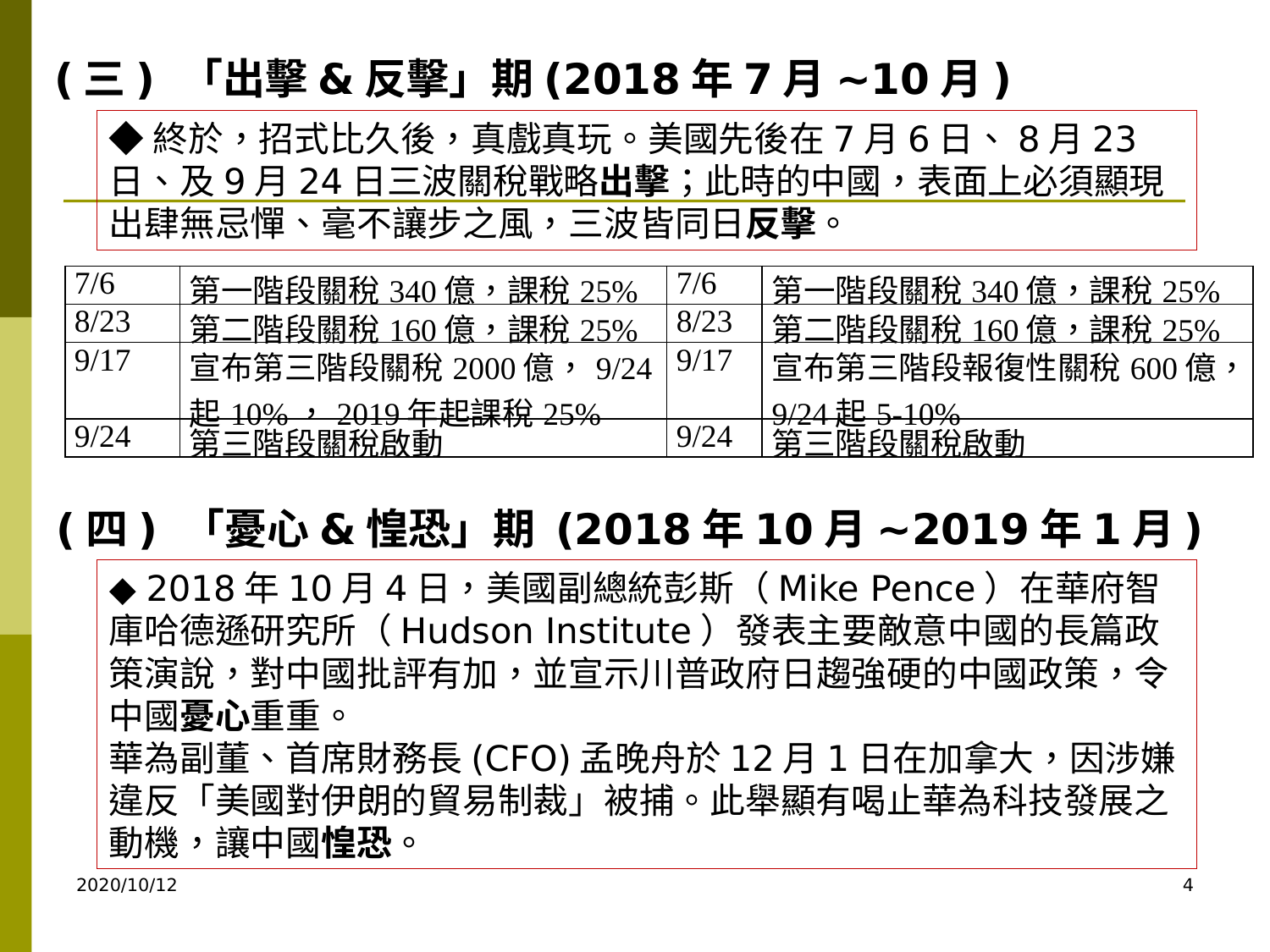

(三) 「出擊&反擊」期(2018年7月~10月)
◆終於，招式比久後，真戲真玩。美國先後在7月6日、8月23日、及9月24日三波關稅戰略出擊；此時的中國，表面上必須顯現出肆無忌憚、毫不讓步之風，三波皆同日反擊。
| 7/6 | 第一階段關稅340億，課稅25% | 7/6 | 第一階段關稅340億，課稅25% |
| --- | --- | --- | --- |
| 8/23 | 第二階段關稅160億，課稅25% | 8/23 | 第二階段關稅160億，課稅25% |
| 9/17 | 宣布第三階段關稅2000億，9/24起10%，2019年起課稅25% | 9/17 | 宣布第三階段報復性關稅600億，9/24起5-10% |
| 9/24 | 第三階段關稅啟動 | 9/24 | 第三階段關稅啟動 |
(四) 「憂心&惶恐」期 (2018年10月~2019年1月)
◆ 2018年10月4日，美國副總統彭斯（Mike Pence）在華府智庫哈德遜研究所（Hudson Institute）發表主要敵意中國的長篇政策演說，對中國批評有加，並宣示川普政府日趨強硬的中國政策，令中國憂心重重。
華為副董、首席財務長(CFO)孟晚舟於12月1日在加拿大，因涉嫌違反「美國對伊朗的貿易制裁」被捕。此舉顯有喝止華為科技發展之動機，讓中國惶恐。
2020/10/12
4